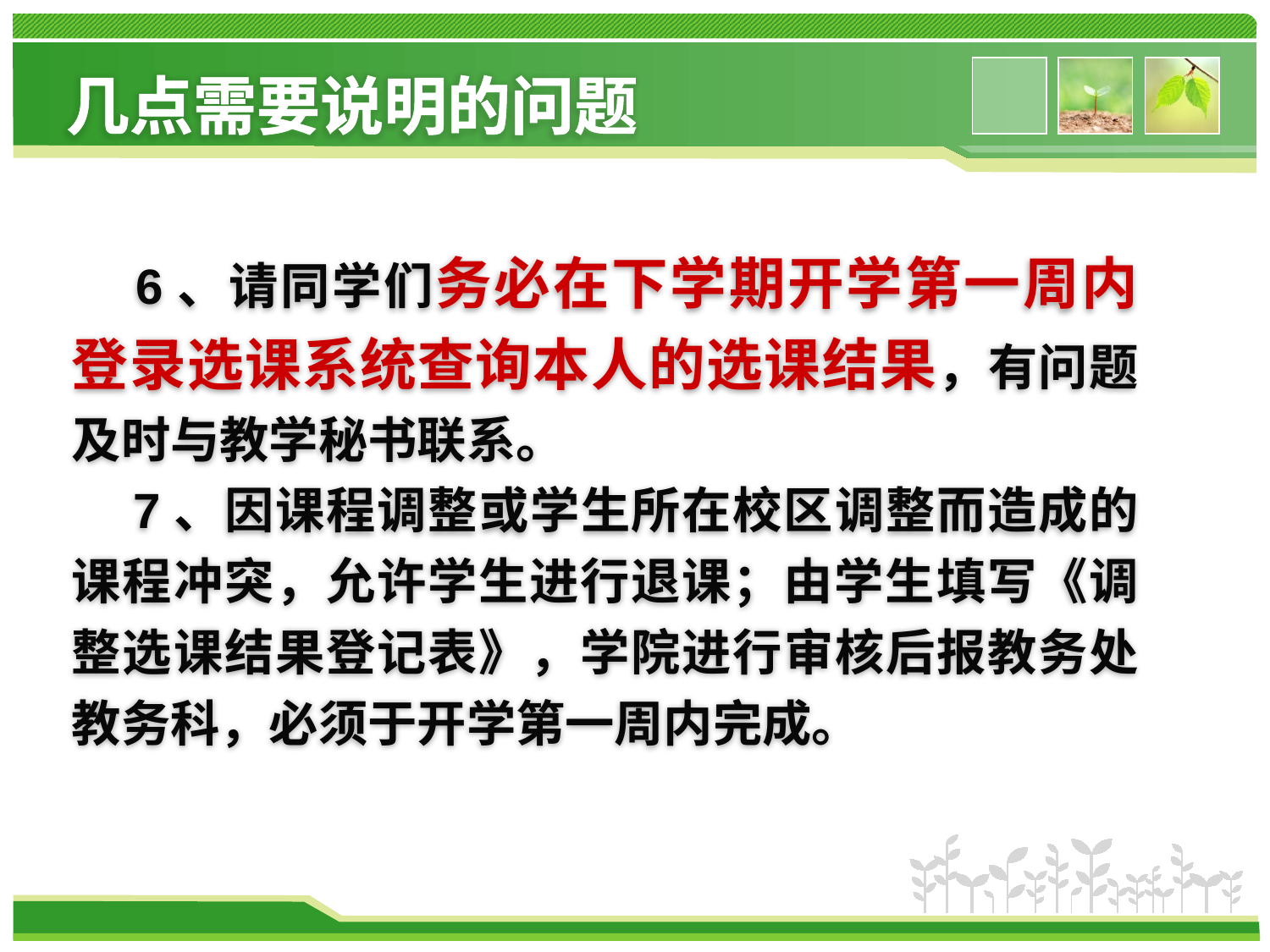

几点需要说明的问题
    6、请同学们务必在下学期开学第一周内登录选课系统查询本人的选课结果，有问题及时与教学秘书联系。
    7、因课程调整或学生所在校区调整而造成的课程冲突，允许学生进行退课；由学生填写《调整选课结果登记表》，学院进行审核后报教务处教务科，必须于开学第一周内完成。